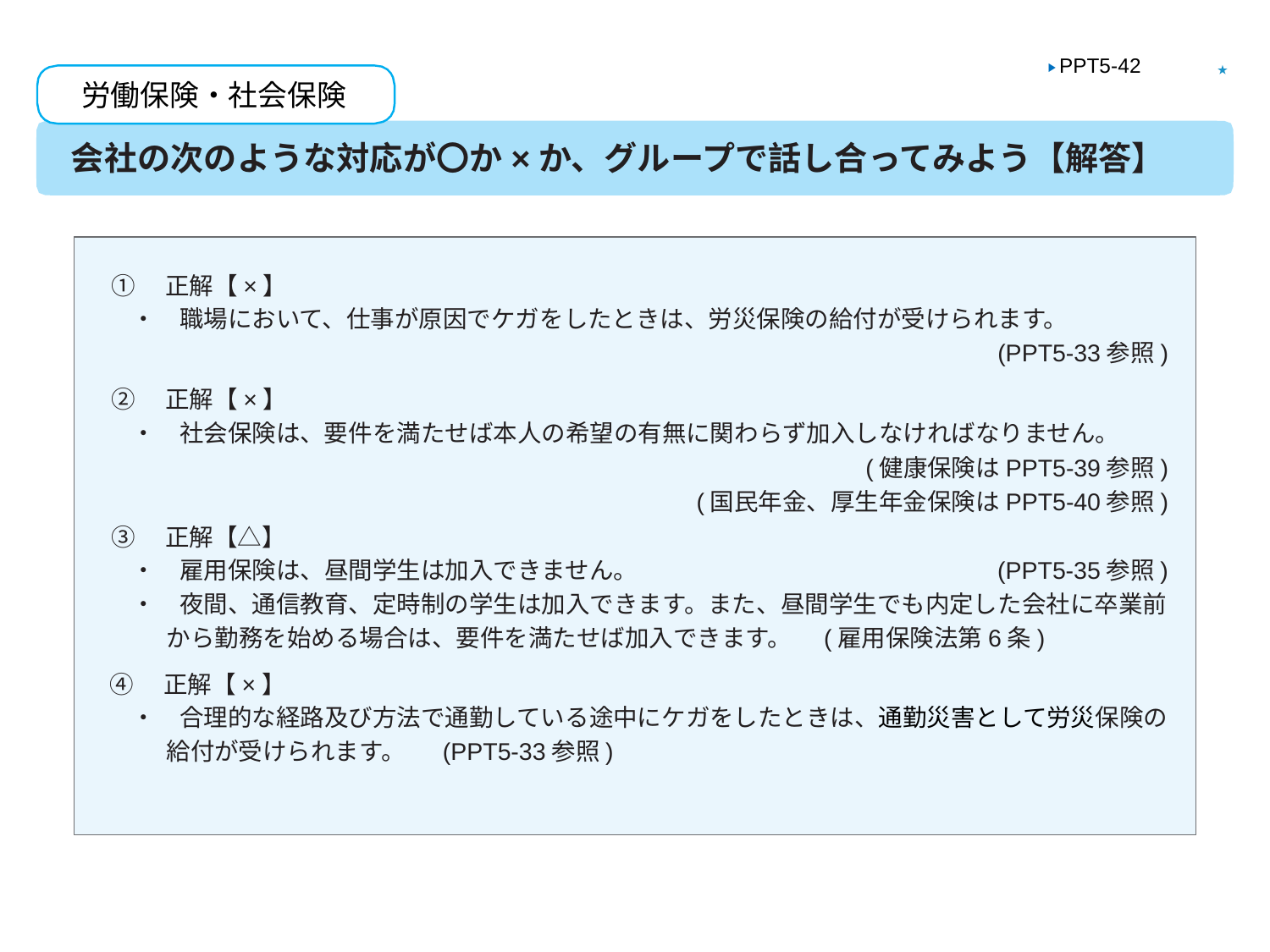

★
▶ PPT5-42

労働保険・社会保険

会社の次のような対応が〇か×か、グループで話し合ってみよう【解答】

①　正解【×】
・　職場において、仕事が原因でケガをしたときは、労災保険の給付が受けられます。
(PPT5-33参照)
②　正解【×】
・　社会保険は、要件を満たせば本人の希望の有無に関わらず加入しなければなりません。
(健康保険はPPT5-39参照)
(国民年金、厚生年金保険はPPT5-40参照)
③　正解【△】
・　雇用保険は、昼間学生は加入できません。	   (PPT5-35参照)
・　夜間、通信教育、定時制の学生は加入できます。また、昼間学生でも内定した会社に卒業前から勤務を始める場合は、要件を満たせば加入できます。	   (雇用保険法第6条)
④　正解【×】
・　合理的な経路及び方法で通勤している途中にケガをしたときは、通勤災害として労災保険の給付が受けられます。	   (PPT5-33参照)